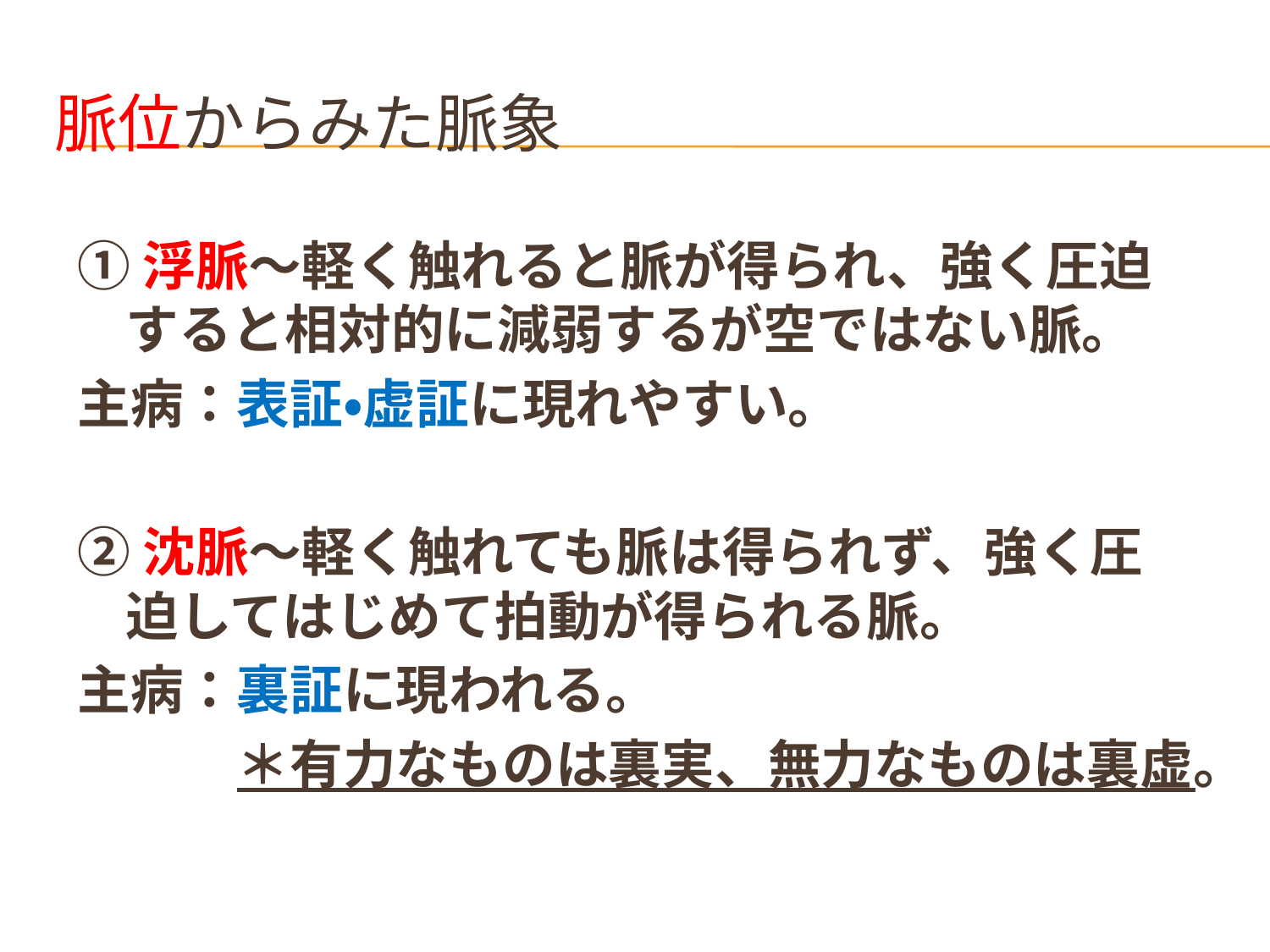

# 脈位からみた脈象
①浮脈～軽く触れると脈が得られ、強く圧迫すると相対的に減弱するが空ではない脈。
主病：表証・虚証に現れやすい。

②沈脈～軽く触れても脈は得られず、強く圧迫してはじめて拍動が得られる脈。
主病：裏証に現われる。
　　　＊有力なものは裏実、無力なものは裏虚。